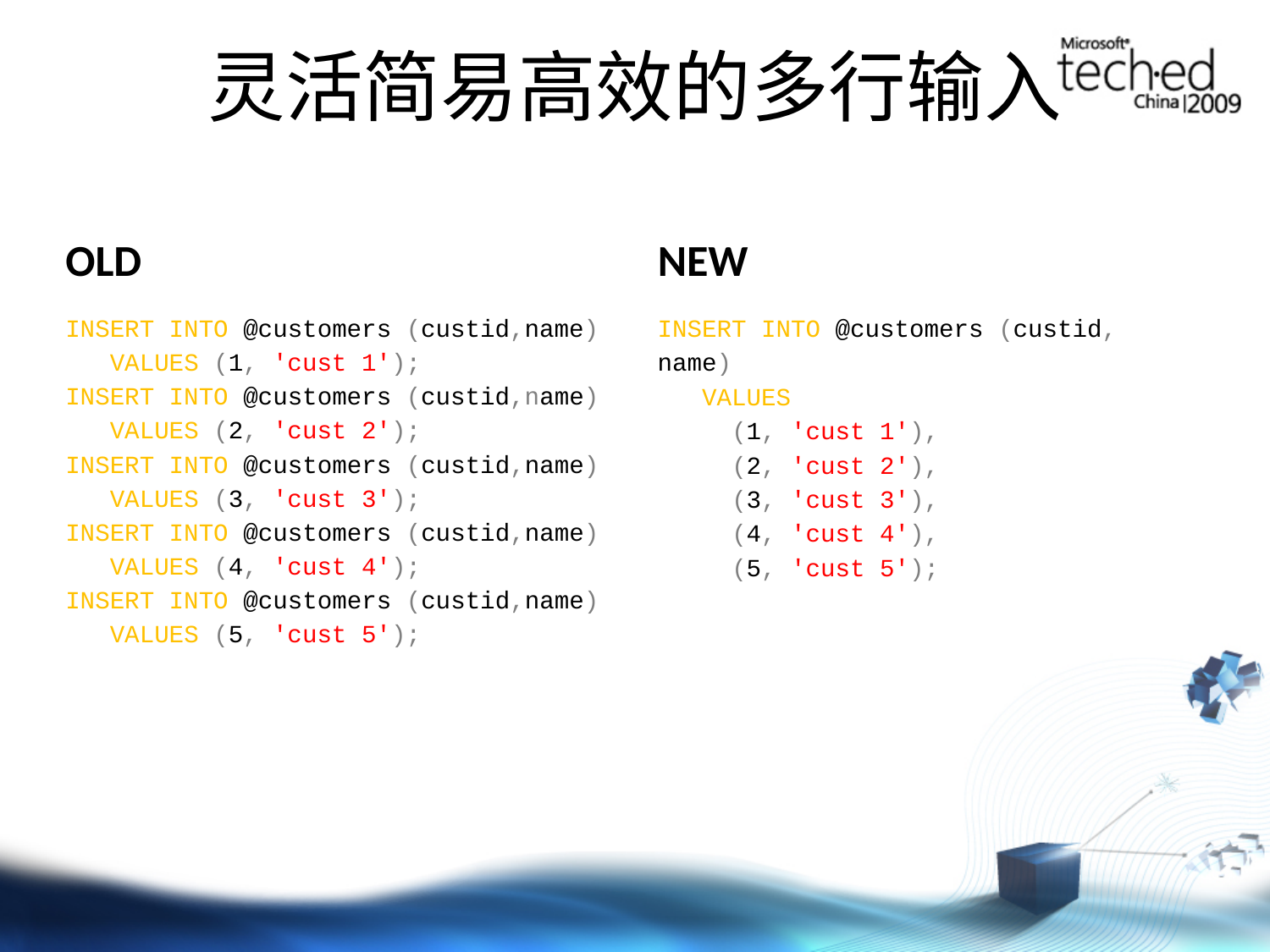

# 灵活简易高效的多行输入
OLD
NEW
INSERT INTO @customers (custid,name)
   VALUES (1, 'cust 1');
INSERT INTO @customers (custid,name)
   VALUES (2, 'cust 2');
INSERT INTO @customers (custid,name)
   VALUES (3, 'cust 3');
INSERT INTO @customers (custid,name)
   VALUES (4, 'cust 4');
INSERT INTO @customers (custid,name)
   VALUES (5, 'cust 5');

INSERT INTO @customers (custid, name)
   VALUES
     (1, 'cust 1'),
     (2, 'cust 2'),
     (3, 'cust 3'),
     (4, 'cust 4'),
     (5, 'cust 5');